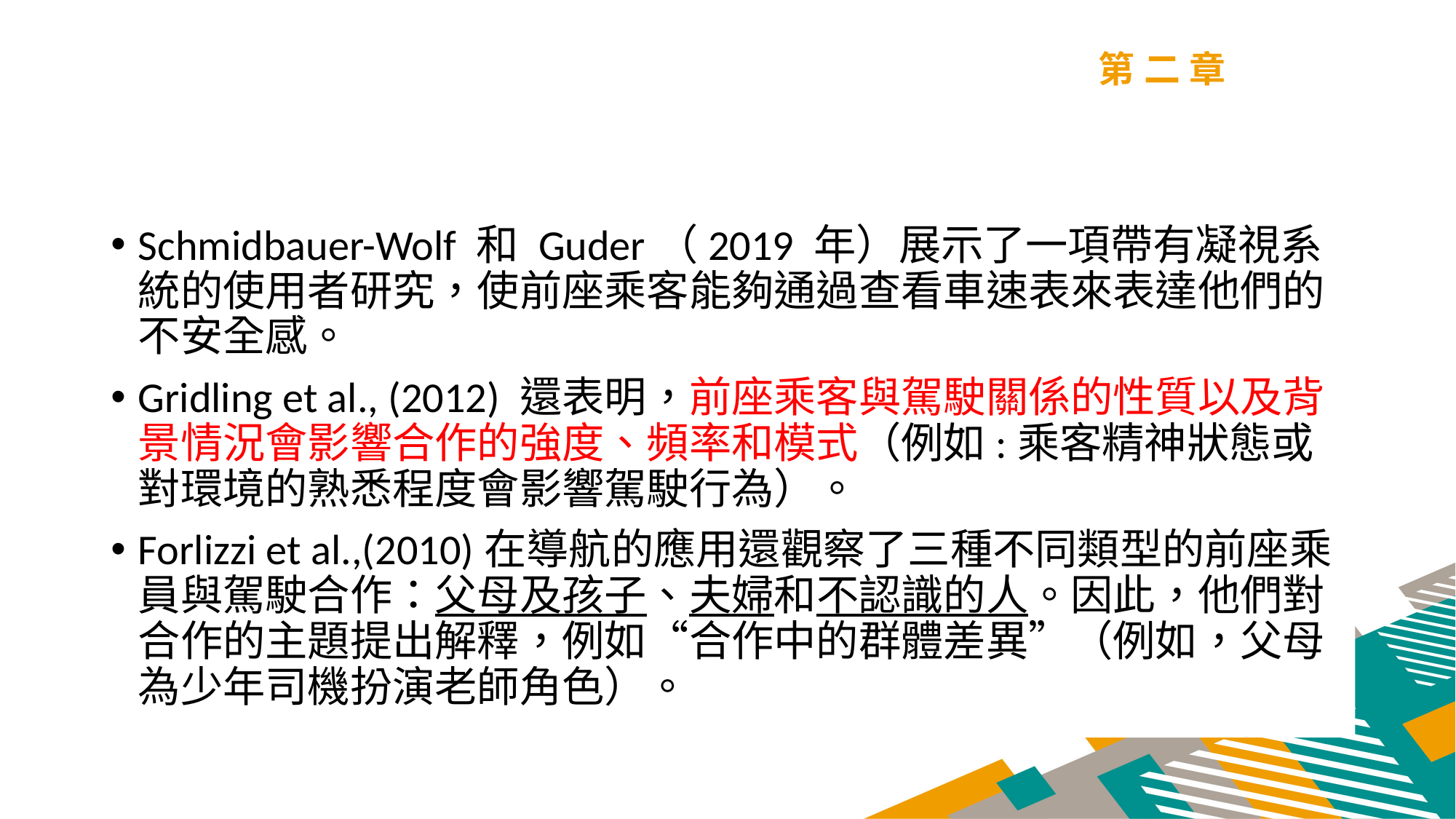

第二章
Schmidbauer-Wolf 和 Guder（2019 年）展示了一項帶有凝視系統的使用者研究，使前座乘客能夠通過查看車速表來表達他們的不安全感。
Gridling et al., (2012) 還表明，前座乘客與駕駛關係的性質以及背景情況會影響合作的強度、頻率和模式（例如:乘客精神狀態或對環境的熟悉程度會影響駕駛行為）。
Forlizzi et al.,(2010)在導航的應用還觀察了三種不同類型的前座乘員與駕駛合作：父母及孩子、夫婦和不認識的人。因此，他們對合作的主題提出解釋，例如“合作中的群體差異”（例如，父母為少年司機扮演老師角色）。